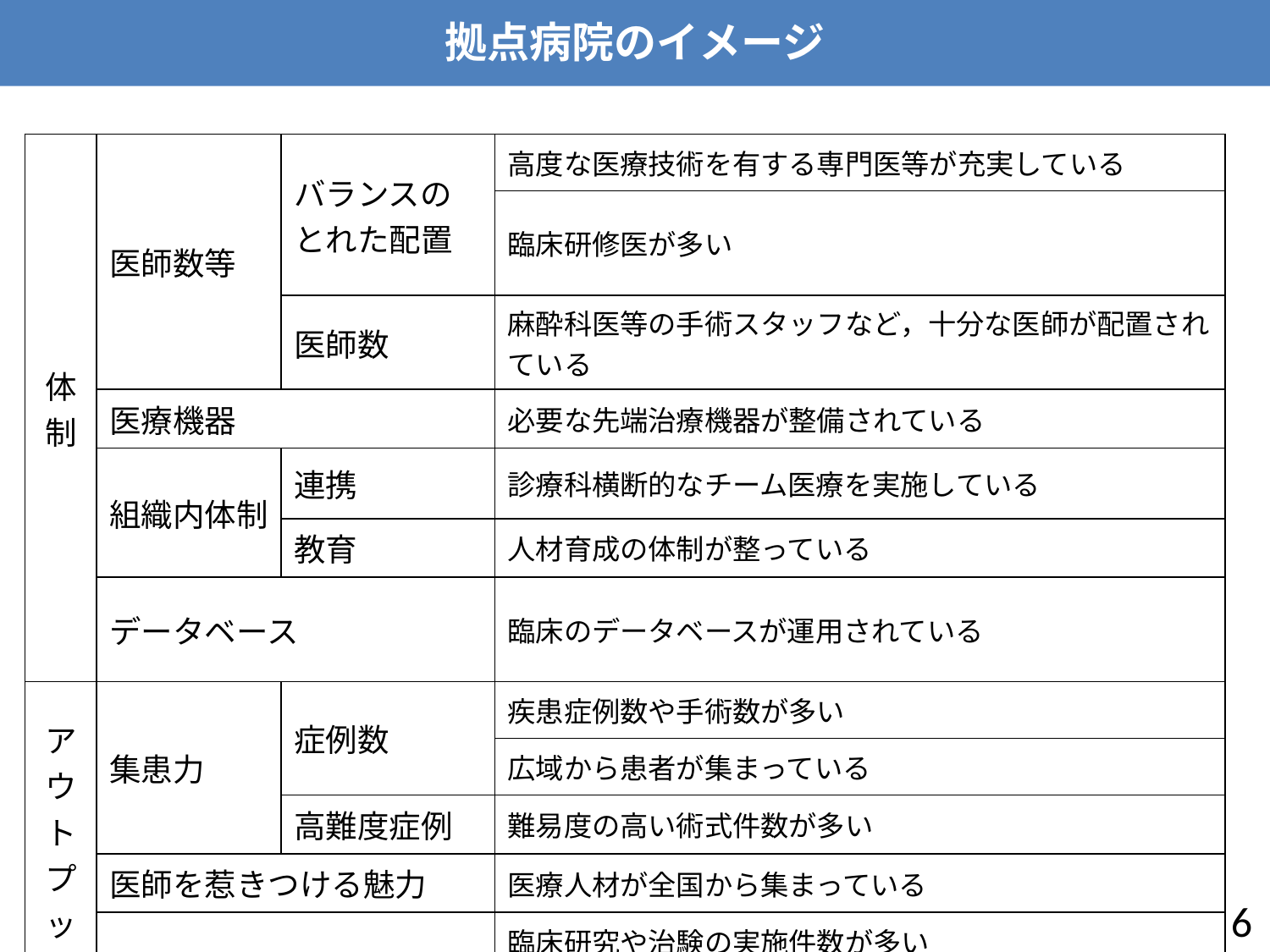

拠点病院のイメージ
| 体 制 | 医師数等 | バランスの とれた配置 | 高度な医療技術を有する専門医等が充実している |
| --- | --- | --- | --- |
|  |  |  | 臨床研修医が多い |
|  |  | 医師数 | 麻酔科医等の手術スタッフなど，十分な医師が配置されている |
|  | 医療機器 |  | 必要な先端治療機器が整備されている |
|  | 組織内体制 | 連携 | 診療科横断的なチーム医療を実施している |
|  |  | 教育 | 人材育成の体制が整っている |
|  | データベース |  | 臨床のデータベースが運用されている |
| ア ウ ト プ ッ ト | 集患力 | 症例数 | 疾患症例数や手術数が多い |
|  |  |  | 広域から患者が集まっている |
|  |  | 高難度症例 | 難易度の高い術式件数が多い |
|  | 医師を惹きつける魅力 |  | 医療人材が全国から集まっている |
|  | 研究 |  | 臨床研究や治験の実施件数が多い |
|  |  |  | 学術的成果の公表（論文数）が多い |
6